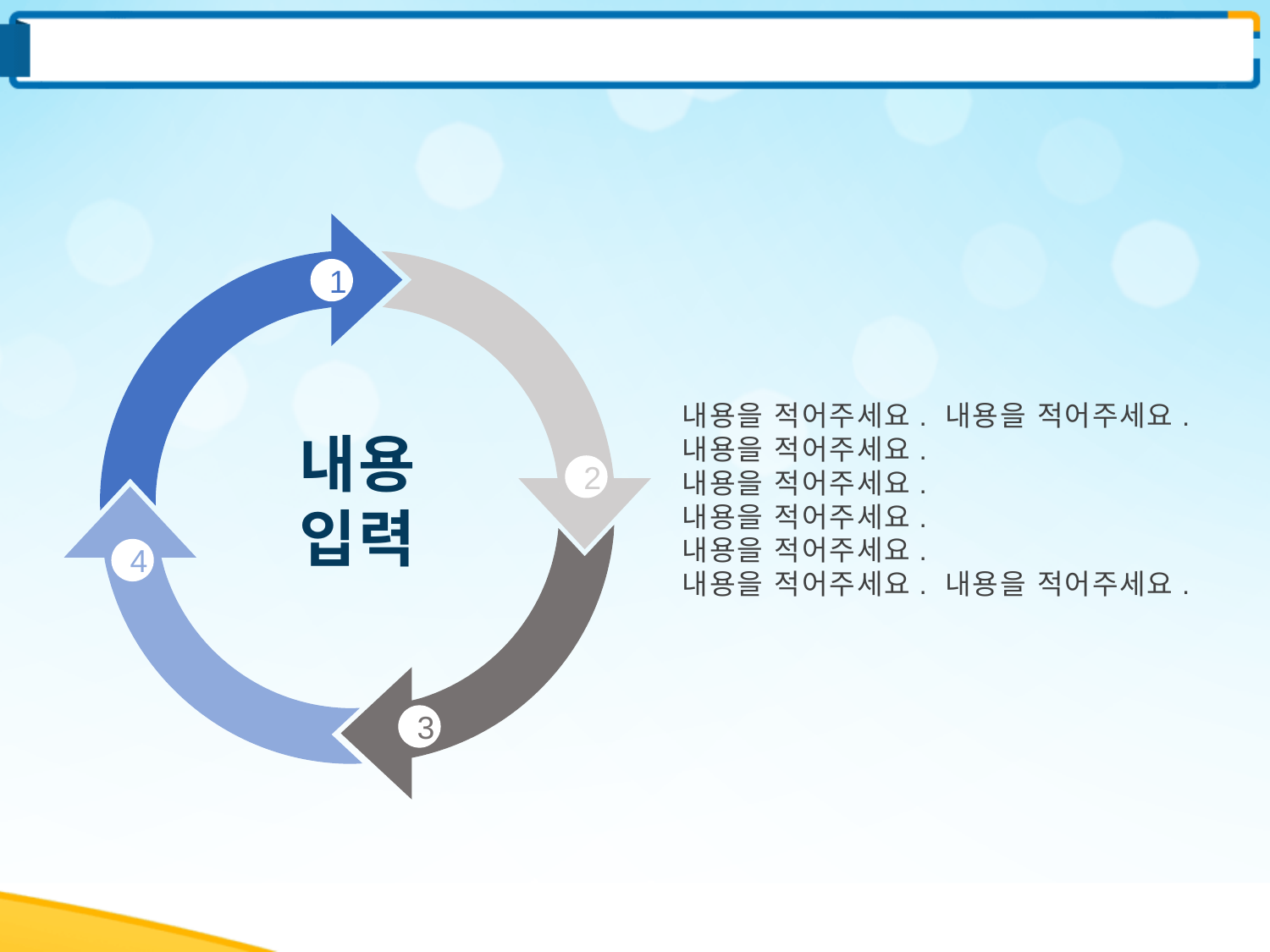

#

1
내용을 적어주세요. 내용을 적어주세요.
내용을 적어주세요.
내용을 적어주세요.
내용을 적어주세요.
내용을 적어주세요.
내용을 적어주세요. 내용을 적어주세요.
내용
입력
2

4
3